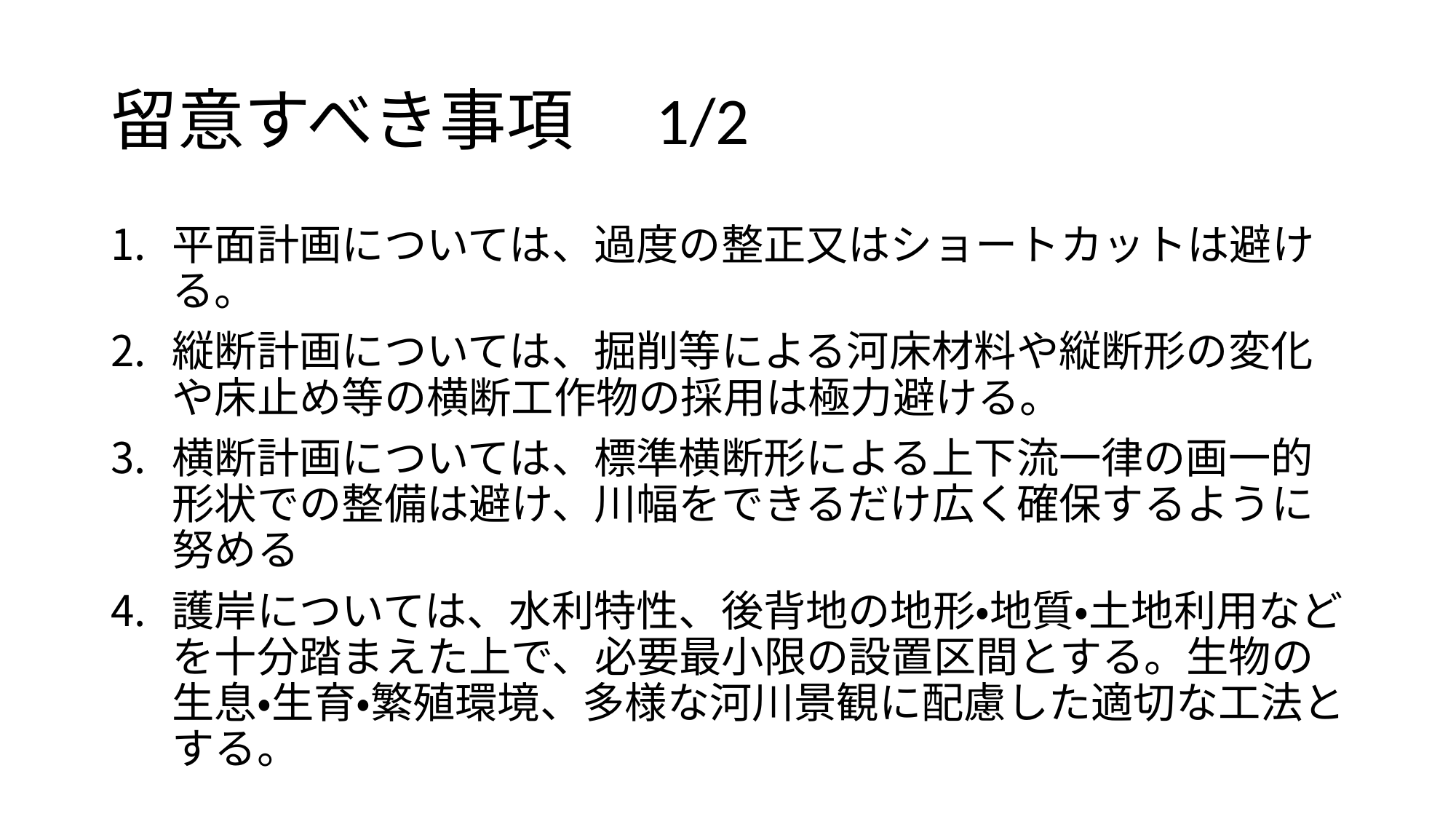

# 留意すべき事項　1/2
平面計画については、過度の整正又はショートカットは避ける。
縦断計画については、掘削等による河床材料や縦断形の変化や床止め等の横断工作物の採用は極力避ける。
横断計画については、標準横断形による上下流一律の画一的形状での整備は避け、川幅をできるだけ広く確保するように努める
護岸については、水利特性、後背地の地形・地質・土地利用などを十分踏まえた上で、必要最小限の設置区間とする。生物の生息・生育・繁殖環境、多様な河川景観に配慮した適切な工法とする。